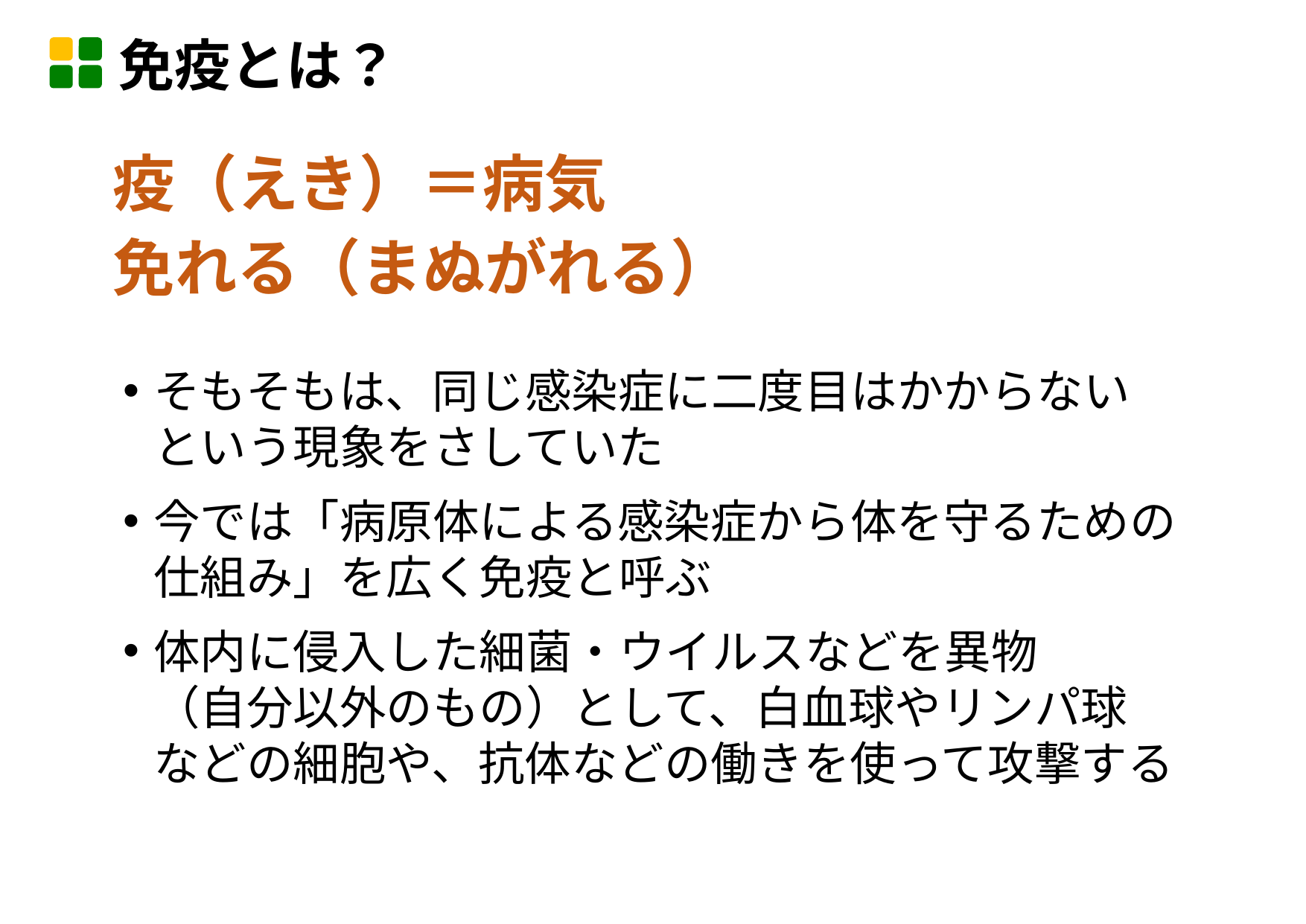

免疫とは？

疫（えき）＝病気
免れる（まぬがれる）
そもそもは、同じ感染症に二度目はかからない
という現象をさしていた
今では「病原体による感染症から体を守るための
仕組み」を広く免疫と呼ぶ
体内に侵入した細菌・ウイルスなどを異物
（自分以外のもの）として、白血球やリンパ球
などの細胞や、抗体などの働きを使って攻撃する